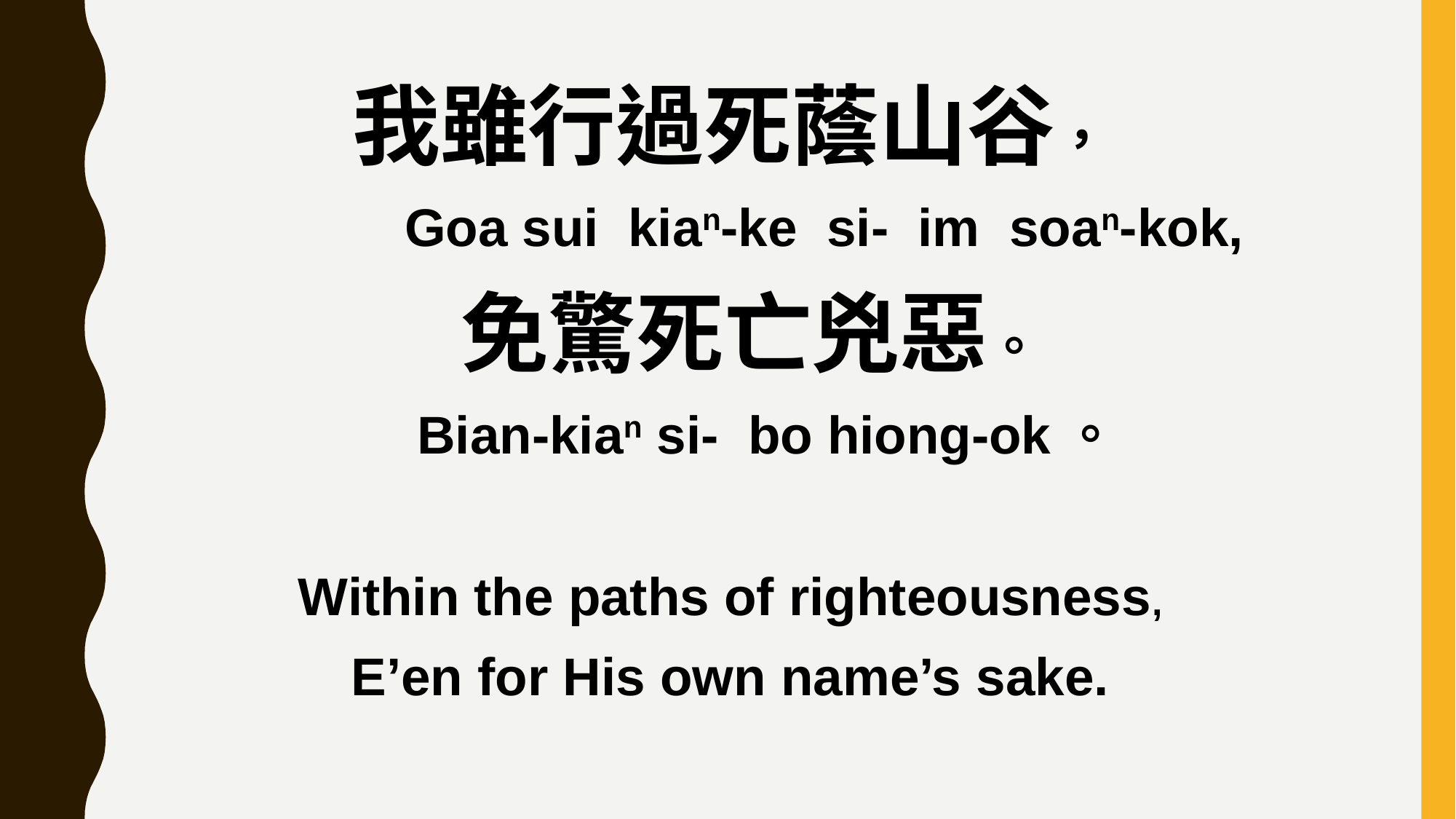

我雖行過死蔭山谷，
              Goa sui  kian-ke  si-  im  soan-kok,
 免驚死亡兇惡。
     Bian-kian si-  bo hiong-ok。

Within the paths of righteousness,
E’en for His own name’s sake.